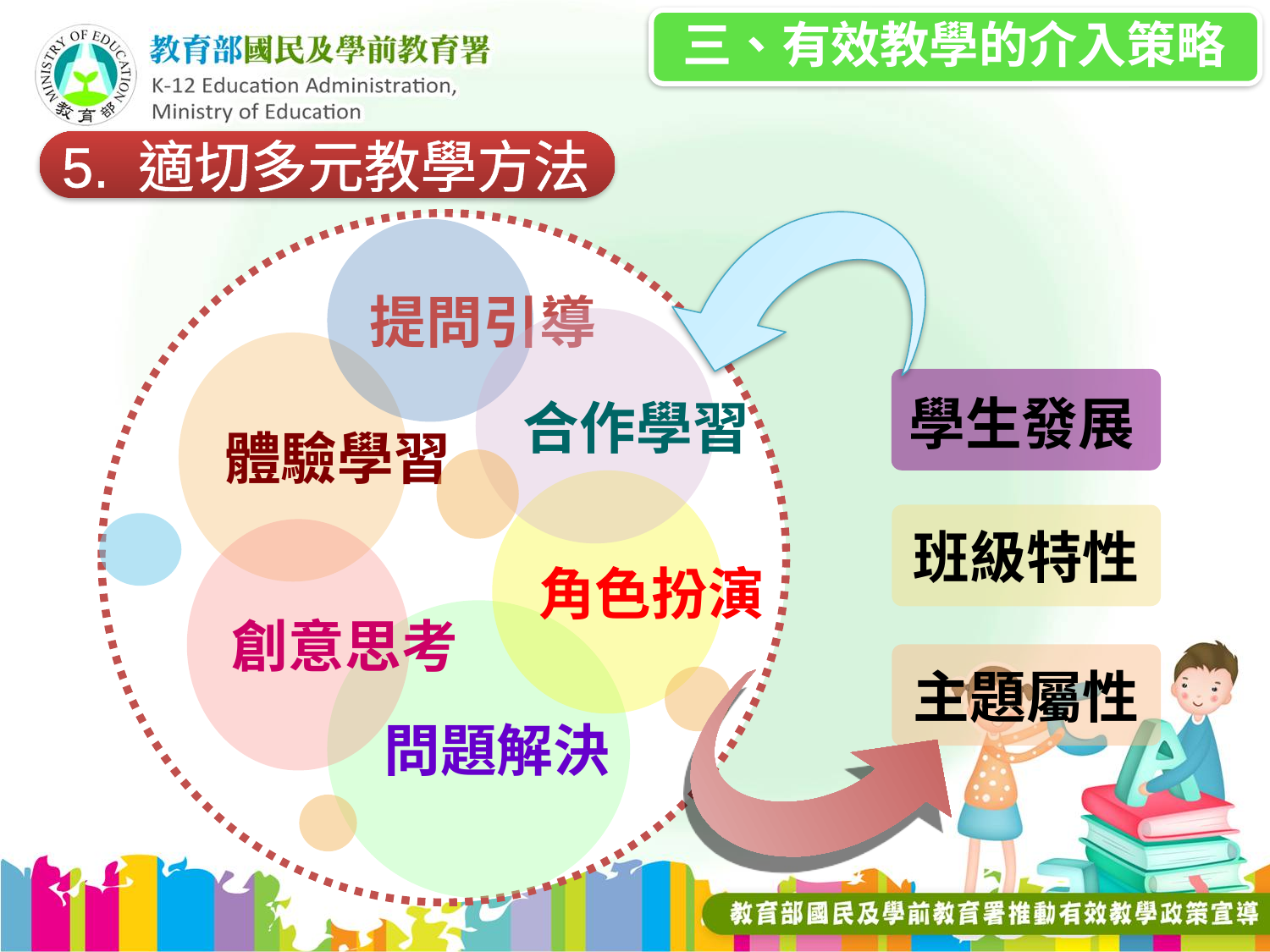

三、有效教學的介入策略
5. 適切多元教學方法

提問引導

合作學習

體驗學習
角色扮演
創意思考
問題解決
學生發展
班級特性
主題屬性